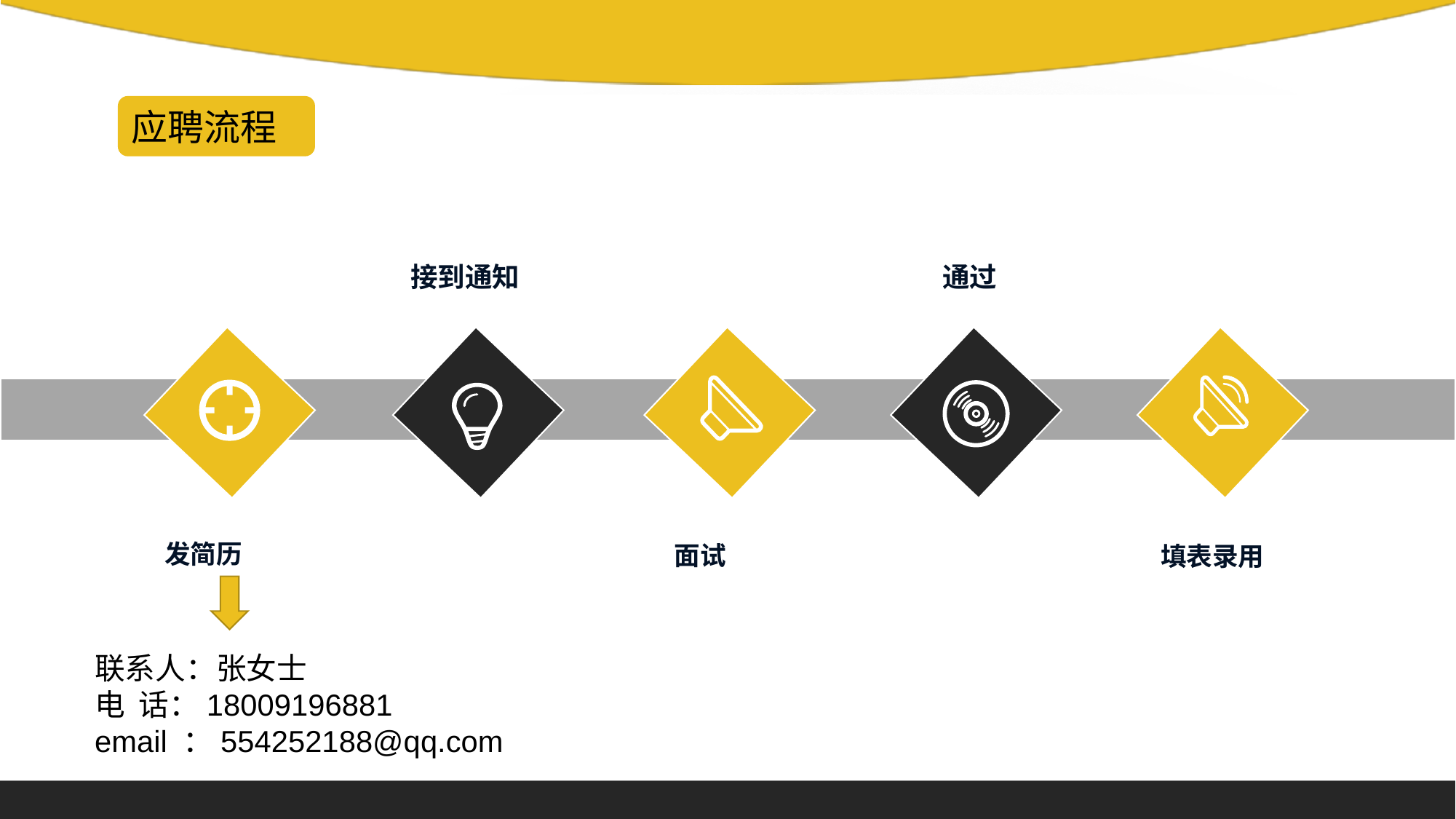

应聘流程
  接到通知
 通过

   发简历
     面试
   填表录用

联系人：张女士
电  话：18009196881
email ：554252188@qq.com